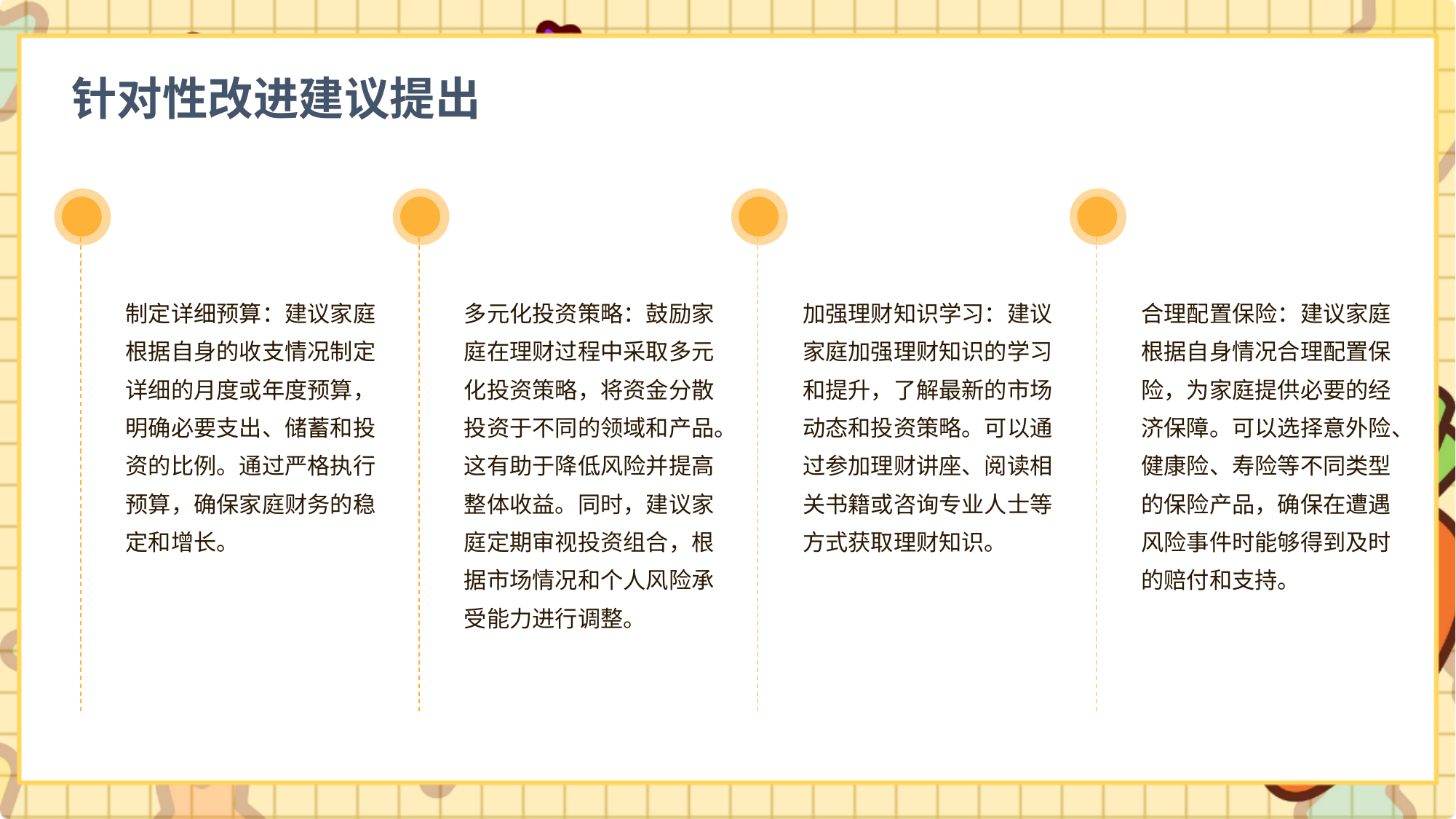

针对性改进建议提出

制定详细预算：建议家庭根据自身的收支情况制定详细的月度或年度预算，明确必要支出、储蓄和投资的比例。通过严格执行预算，确保家庭财务的稳定和增长。
多元化投资策略：鼓励家庭在理财过程中采取多元化投资策略，将资金分散投资于不同的领域和产品。这有助于降低风险并提高整体收益。同时，建议家庭定期审视投资组合，根据市场情况和个人风险承受能力进行调整。
加强理财知识学习：建议家庭加强理财知识的学习和提升，了解最新的市场动态和投资策略。可以通过参加理财讲座、阅读相关书籍或咨询专业人士等方式获取理财知识。
合理配置保险：建议家庭根据自身情况合理配置保险，为家庭提供必要的经济保障。可以选择意外险、健康险、寿险等不同类型的保险产品，确保在遭遇风险事件时能够得到及时的赔付和支持。